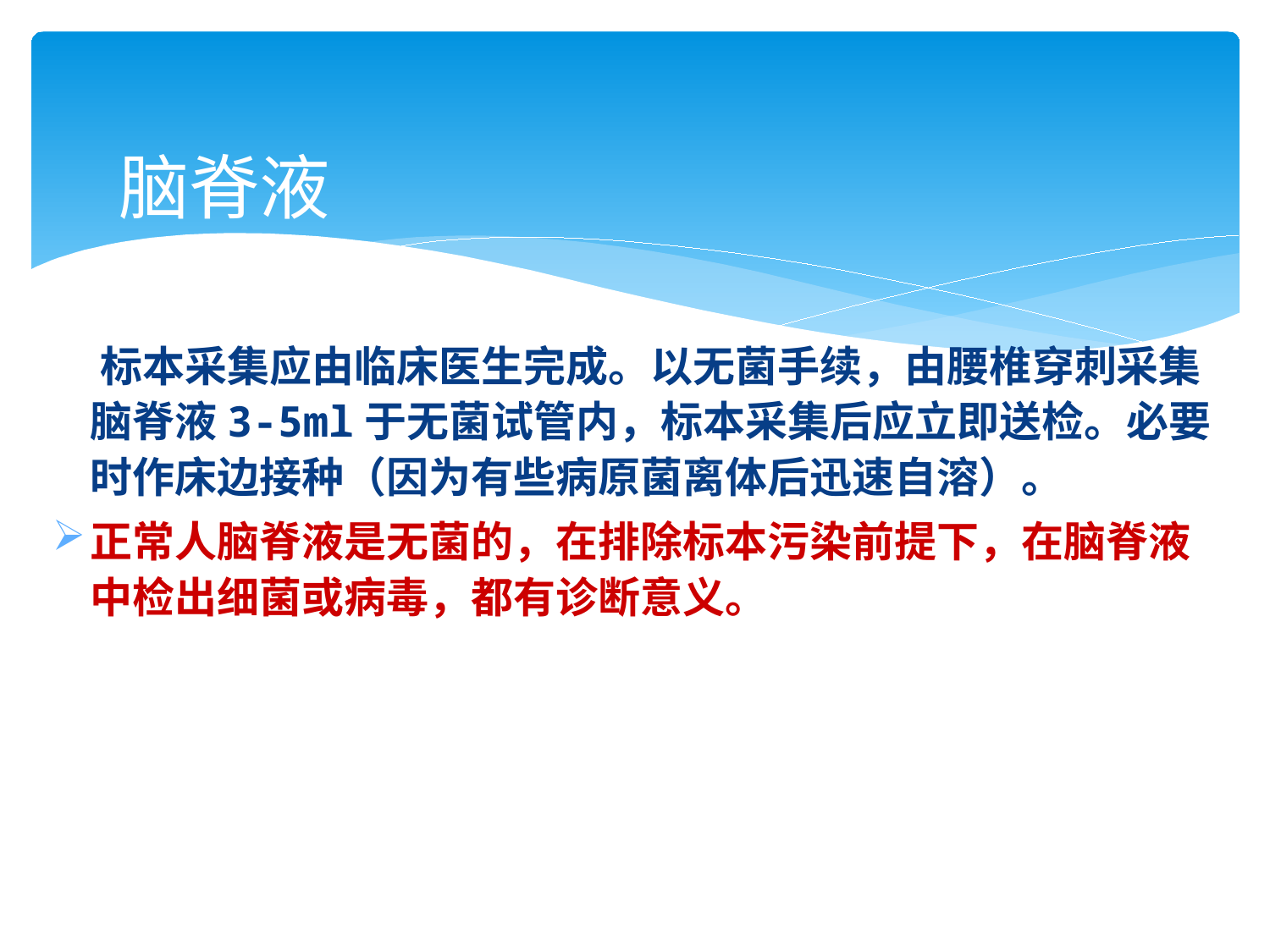

# 脑脊液
    标本采集应由临床医生完成。以无菌手续，由腰椎穿刺采集脑脊液3-5ml于无菌试管内，标本采集后应立即送检。必要时作床边接种（因为有些病原菌离体后迅速自溶）。
正常人脑脊液是无菌的，在排除标本污染前提下，在脑脊液中检出细菌或病毒，都有诊断意义。